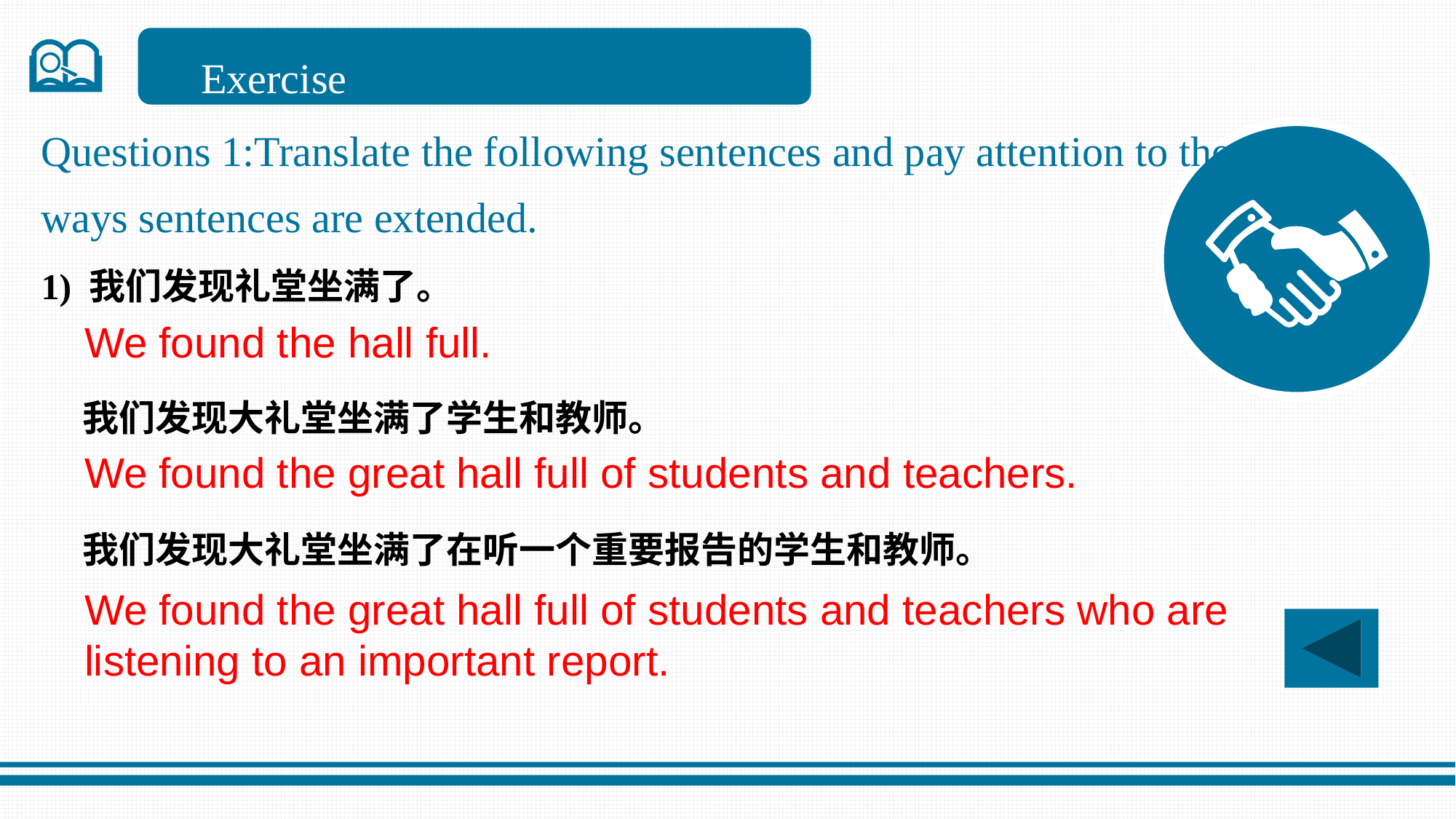

Exercise
Questions 1:Translate the following sentences and pay attention to the ways sentences are extended.
1) 我们发现礼堂坐满了。

    我们发现大礼堂坐满了学生和教师。

    我们发现大礼堂坐满了在听一个重要报告的学生和教师。

We found the hall full.
We found the great hall full of students and teachers.
We found the great hall full of students and teachers who are listening to an important report.